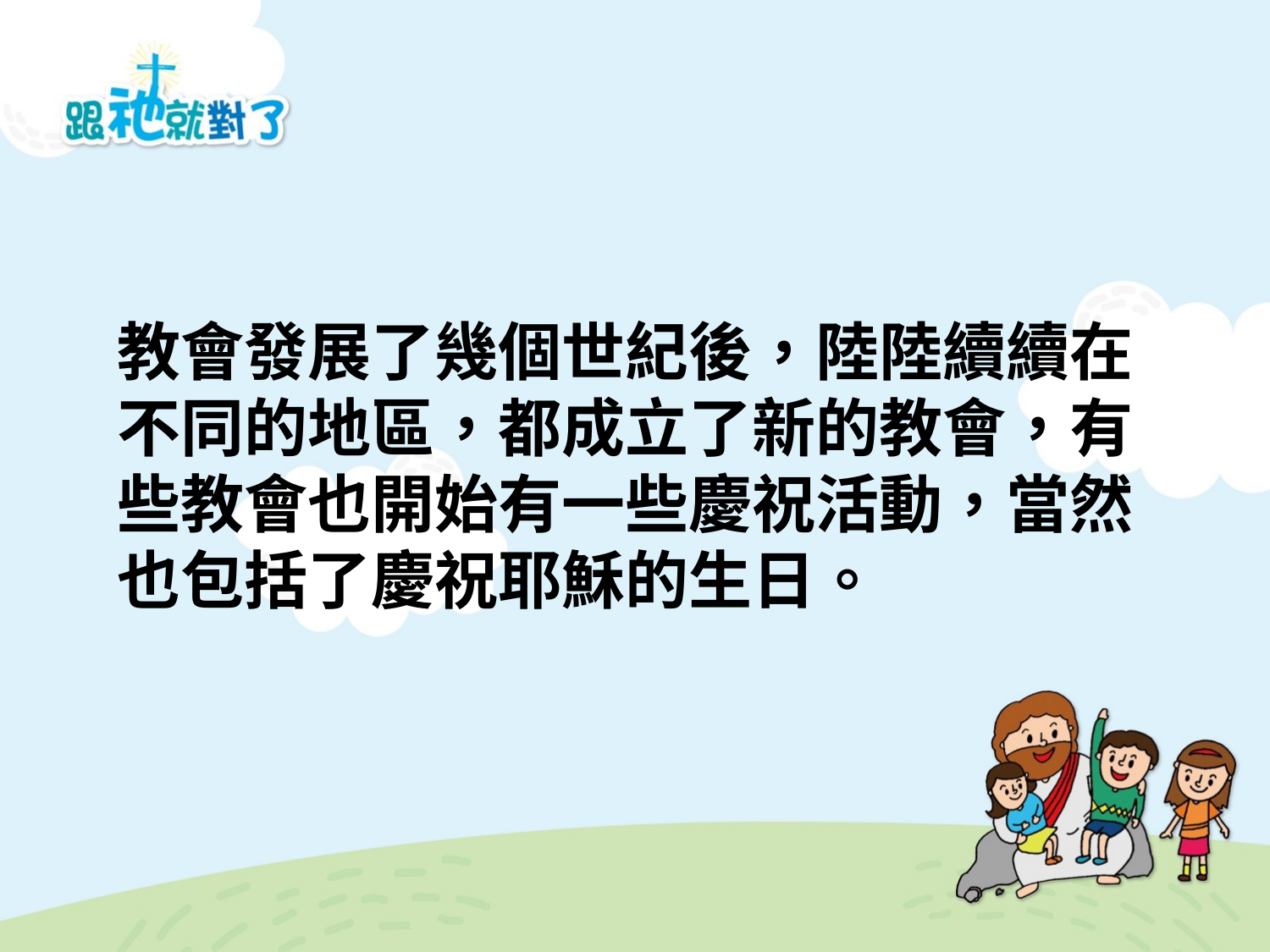

教會發展了幾個世紀後，陸陸續續在不同的地區，都成立了新的教會，有些教會也開始有一些慶祝活動，當然也包括了慶祝耶穌的生日。